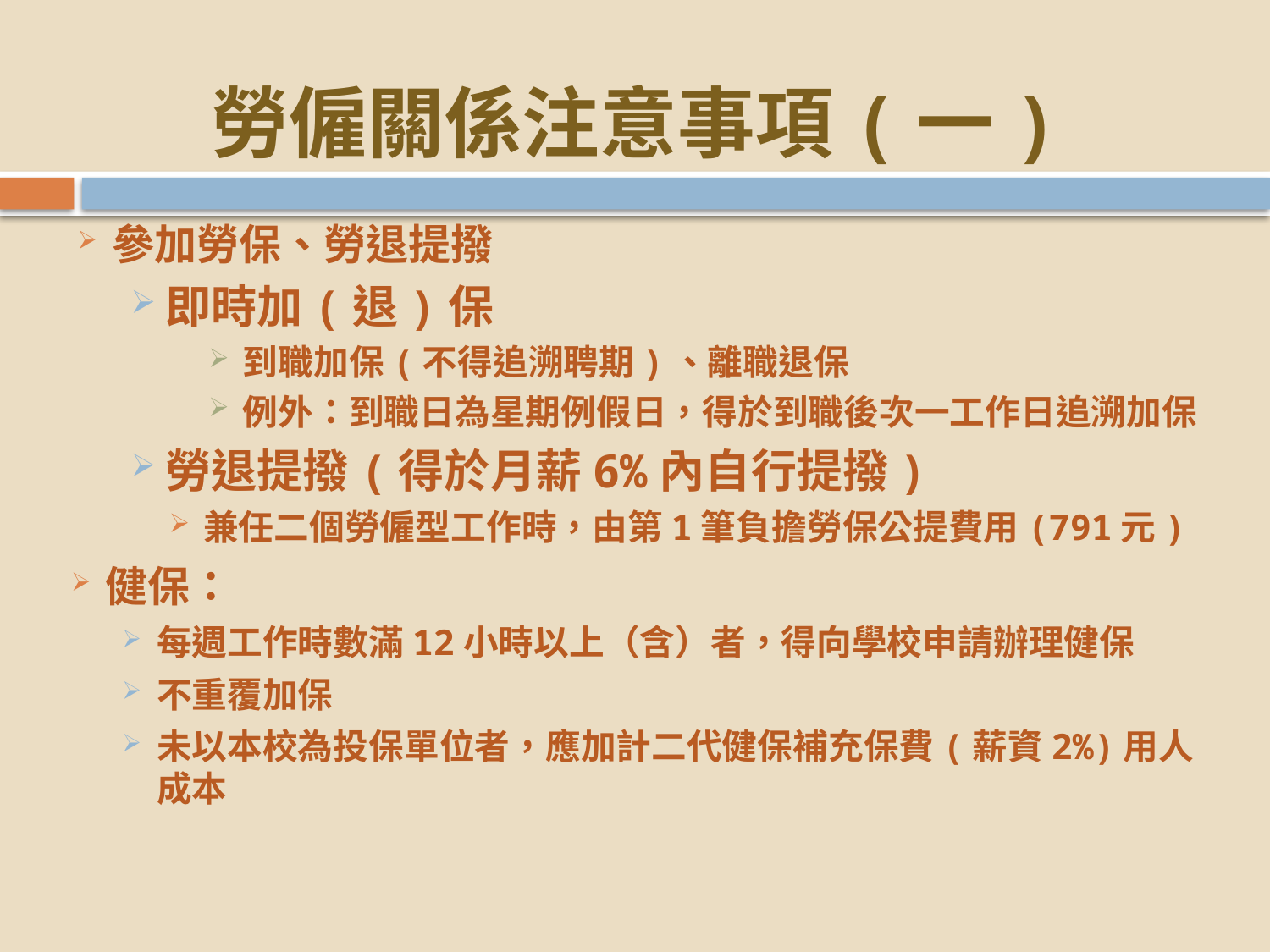

# 勞僱關係注意事項(一)
參加勞保、勞退提撥
即時加(退)保
到職加保(不得追溯聘期)、離職退保
例外：到職日為星期例假日，得於到職後次一工作日追溯加保
勞退提撥(得於月薪6%內自行提撥)
兼任二個勞僱型工作時，由第1筆負擔勞保公提費用(791元)
健保：
每週工作時數滿12小時以上（含）者，得向學校申請辦理健保
不重覆加保
未以本校為投保單位者，應加計二代健保補充保費(薪資2%)用人成本